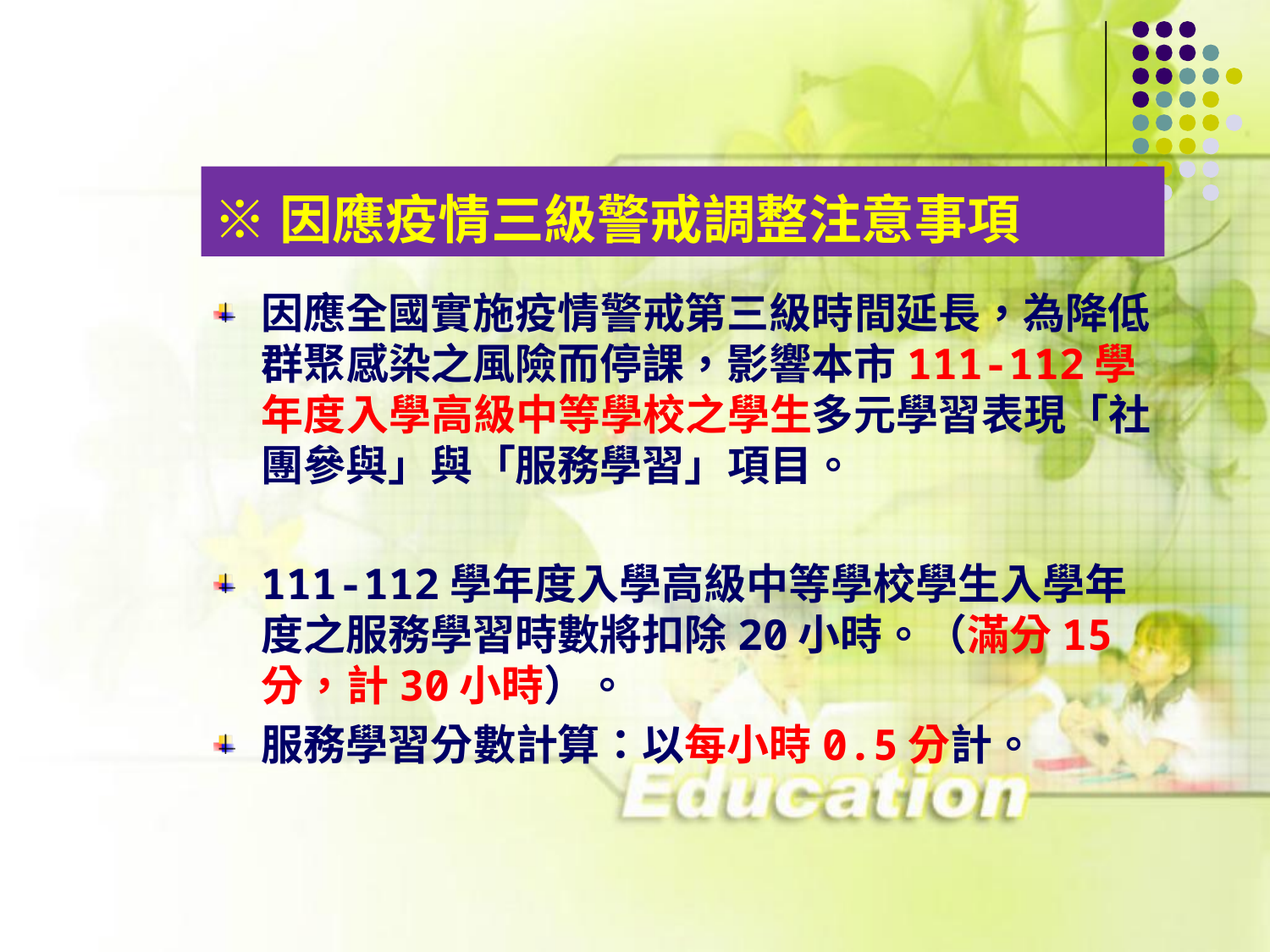

# ※因應疫情三級警戒調整注意事項
31
因應全國實施疫情警戒第三級時間延長，為降低群聚感染之風險而停課，影響本市111-112學年度入學高級中等學校之學生多元學習表現「社團參與」與「服務學習」項目。

111-112學年度入學高級中等學校學生入學年度之服務學習時數將扣除20小時。（滿分15分，計30小時）。
服務學習分數計算：以每小時0.5分計。